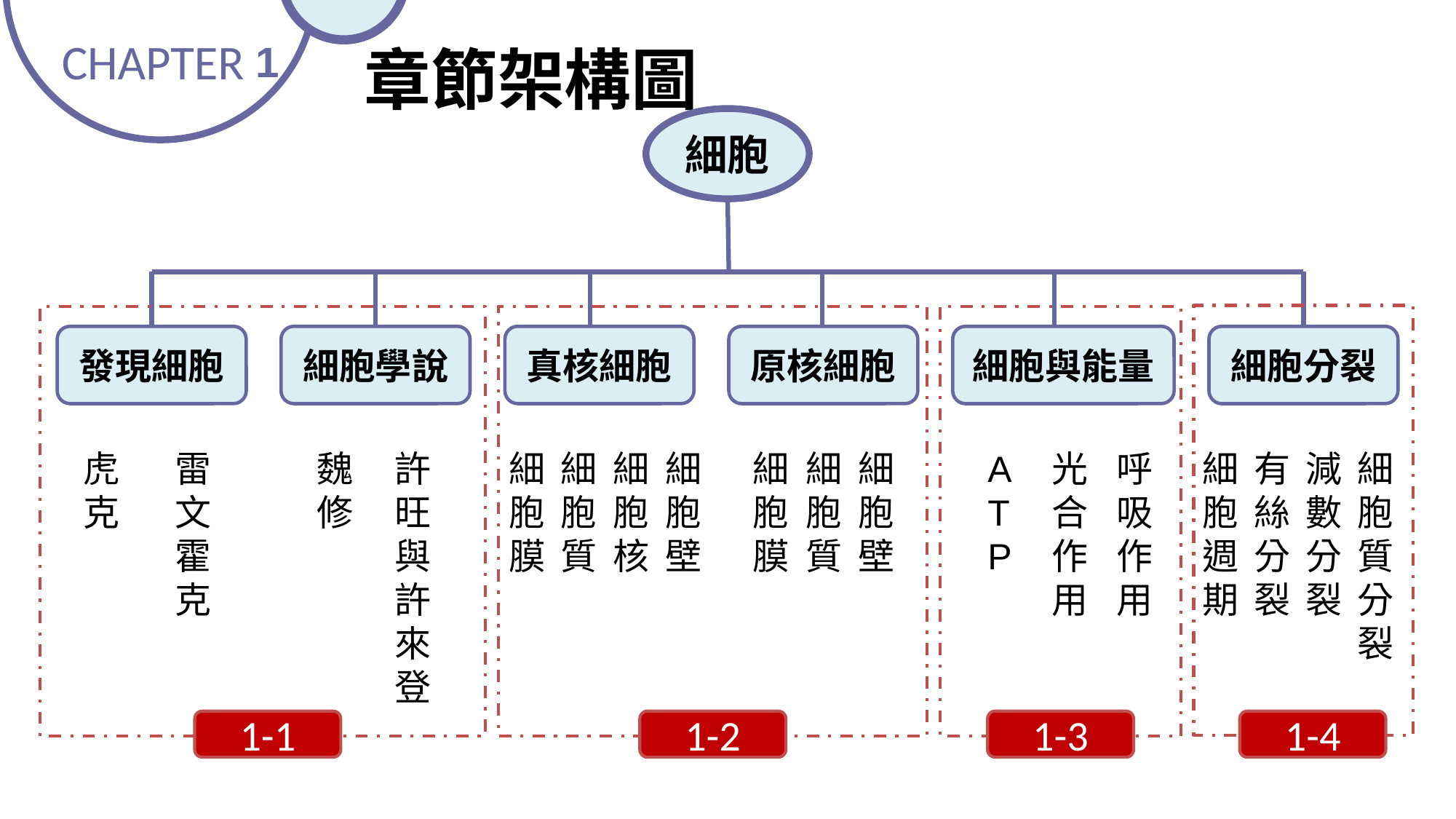

1
細胞

發現細胞
細胞學說
真核細胞
原核細胞
細胞與能量
細胞分裂
虎克
雷文霍克
魏修
許旺與許來登
細胞膜
細胞質
細胞核
細胞壁
細胞膜
細胞質
細胞壁
ATP
光合作用
呼吸作用
細胞週期
有絲分裂
減數分裂
細胞質分裂
1-1
1-2
1-3
1-4